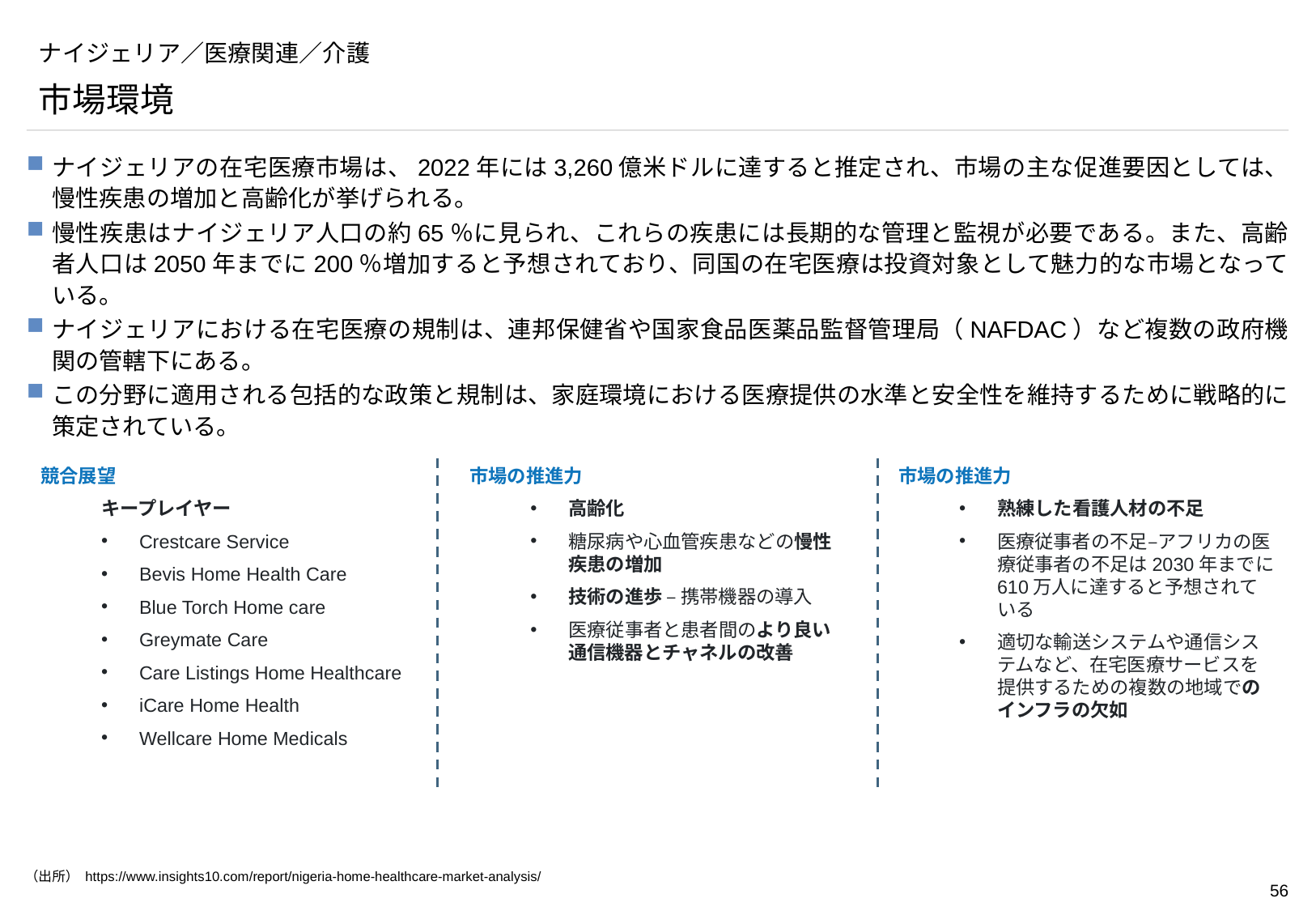

# ナイジェリア／医療関連／介護
市場環境
ナイジェリアの在宅医療市場は、2022年には3,260億米ドルに達すると推定され、市場の主な促進要因としては、慢性疾患の増加と高齢化が挙げられる。
慢性疾患はナイジェリア人口の約65％に見られ、これらの疾患には長期的な管理と監視が必要である。また、高齢者人口は2050年までに200％増加すると予想されており、同国の在宅医療は投資対象として魅力的な市場となっている。
ナイジェリアにおける在宅医療の規制は、連邦保健省や国家食品医薬品監督管理局（NAFDAC）など複数の政府機関の管轄下にある。
この分野に適用される包括的な政策と規制は、家庭環境における医療提供の水準と安全性を維持するために戦略的に策定されている。
競合展望
キープレイヤー
Crestcare Service
Bevis Home Health Care
Blue Torch Home care
Greymate Care
Care Listings Home Healthcare
iCare Home Health
Wellcare Home Medicals
市場の推進力
高齢化
糖尿病や心血管疾患などの慢性疾患の増加
技術の進歩 – 携帯機器の導入
医療従事者と患者間のより良い通信機器とチャネルの改善
市場の推進力
熟練した看護人材の不足
医療従事者の不足–アフリカの医療従事者の不足は2030年までに610万人に達すると予想されている
適切な輸送システムや通信システムなど、在宅医療サービスを提供するための複数の地域でのインフラの欠如

（出所） https://www.insights10.com/report/nigeria-home-healthcare-market-analysis/